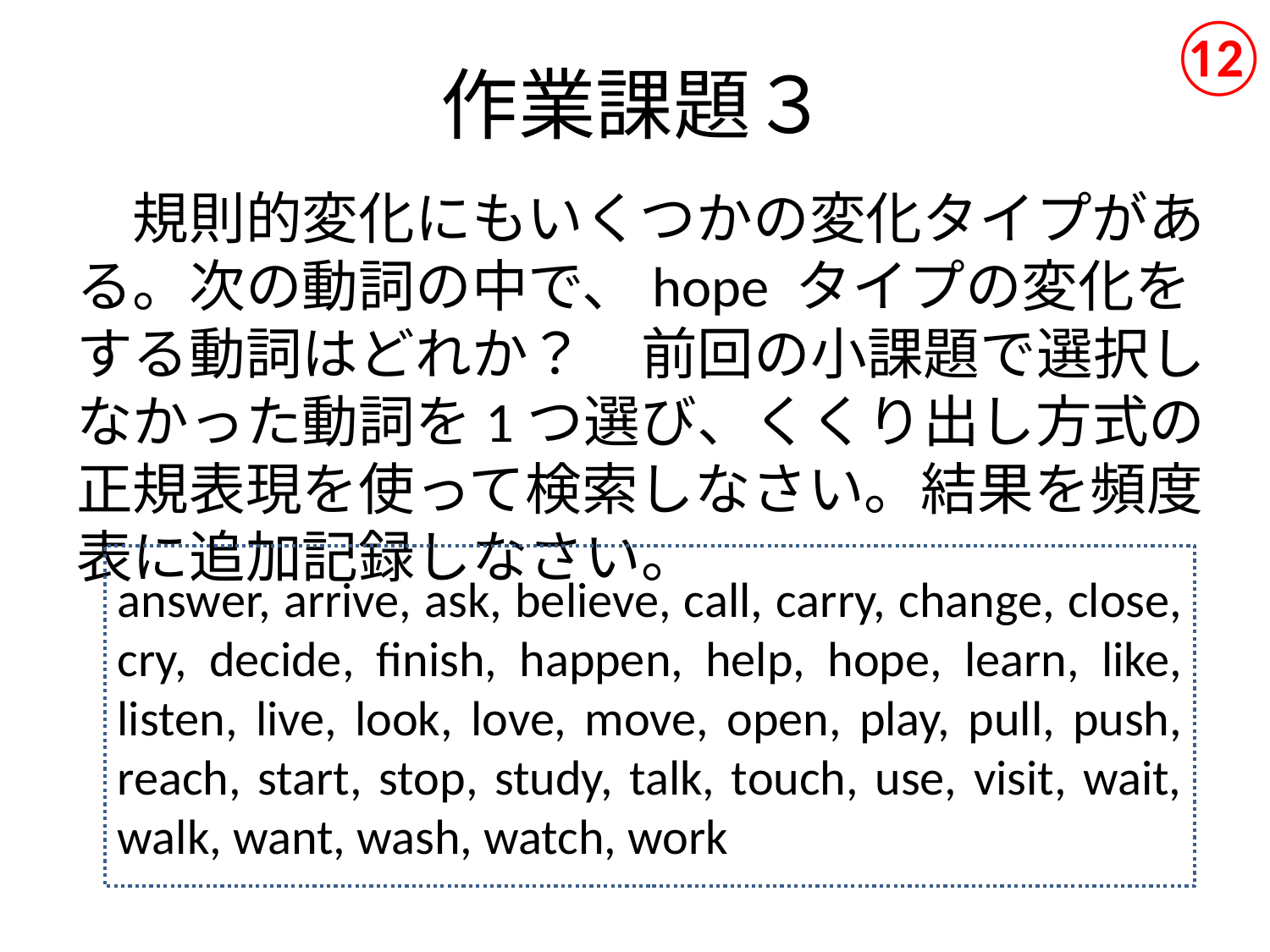

⑫
# 作業課題３
　規則的変化にもいくつかの変化タイプがある。次の動詞の中で、hope タイプの変化をする動詞はどれか？　前回の小課題で選択しなかった動詞を1つ選び、くくり出し方式の正規表現を使って検索しなさい。結果を頻度表に追加記録しなさい。

answer, arrive, ask, believe, call, carry, change, close, cry, decide, finish, happen, help, hope, learn, like, listen, live, look, love, move, open, play, pull, push, reach, start, stop, study, talk, touch, use, visit, wait, walk, want, wash, watch, work